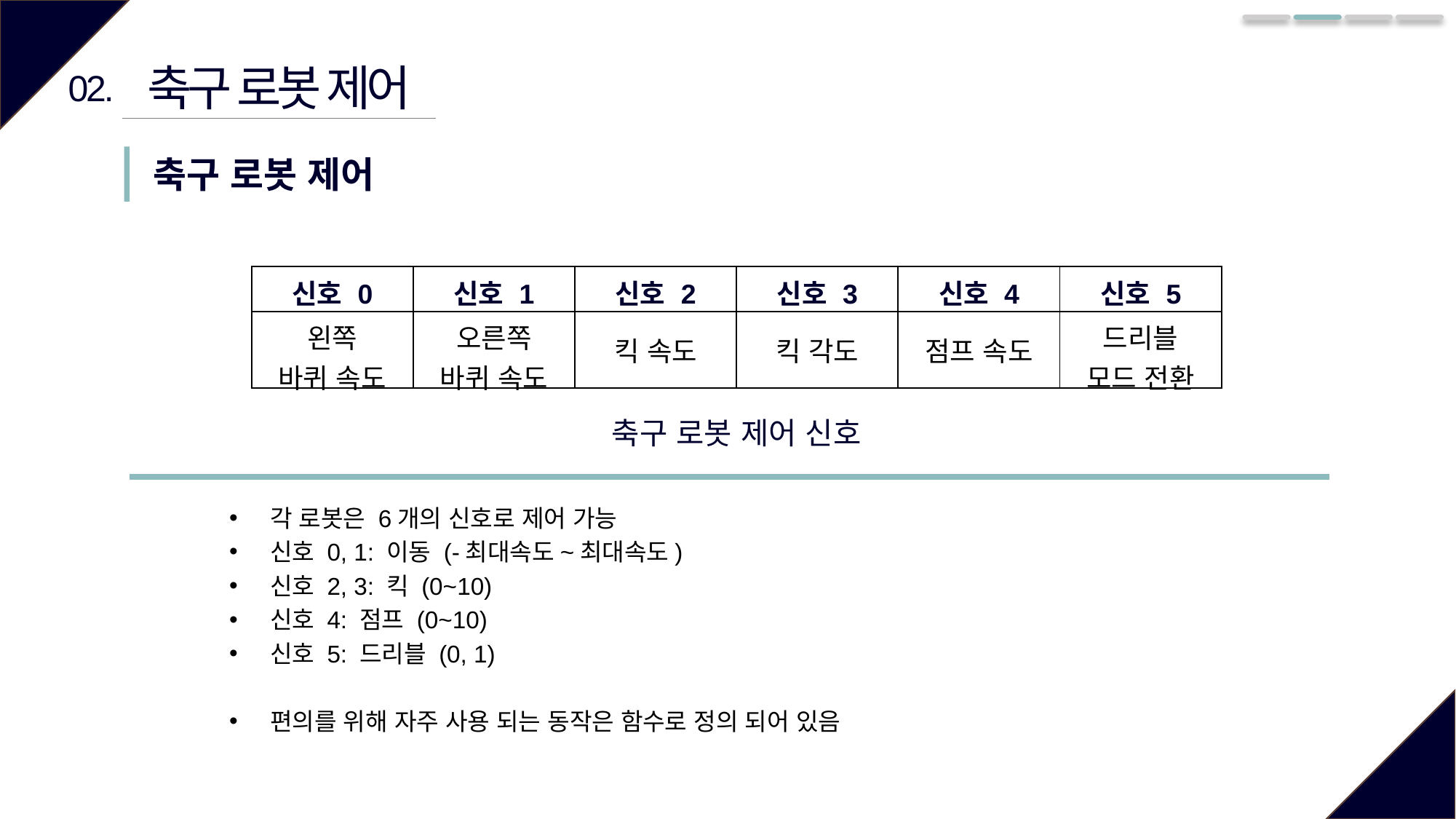

축구 로봇 제어
02.

축구 로봇 제어
| 신호 0 | 신호 1 | 신호 2 | 신호 3 | 신호 4 | 신호 5 |
| --- | --- | --- | --- | --- | --- |
| 왼쪽 바퀴 속도 | 오른쪽 바퀴 속도 | 킥 속도 | 킥 각도 | 점프 속도 | 드리블 모드 전환 |
축구 로봇 제어 신호
각 로봇은 6개의 신호로 제어 가능
신호 0, 1: 이동 (-최대속도~최대속도)
신호 2, 3: 킥 (0~10)
신호 4: 점프 (0~10)
신호 5: 드리블 (0, 1)

편의를 위해 자주 사용 되는 동작은 함수로 정의 되어 있음